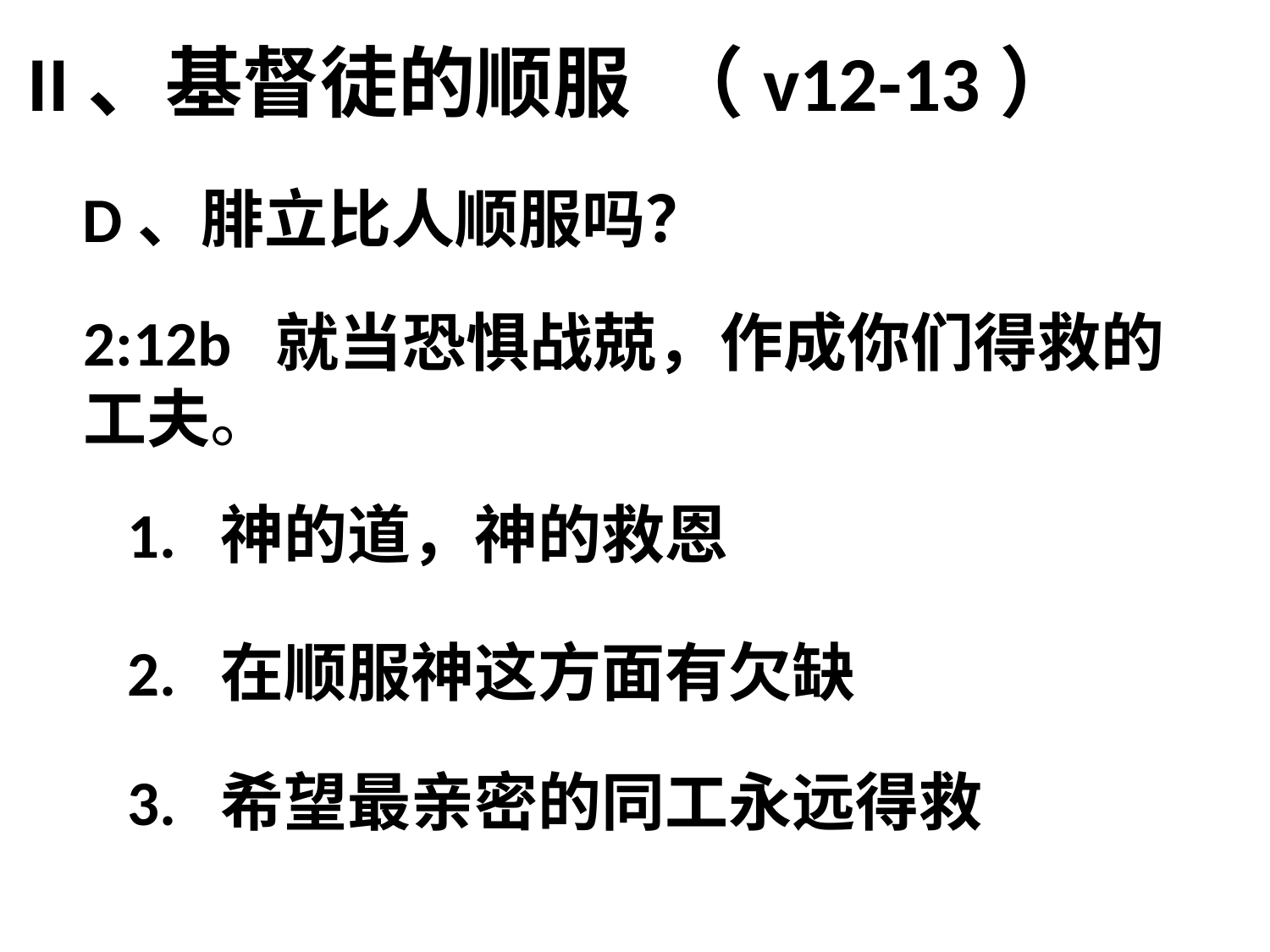

# II、基督徒的顺服  （v12-13）
D、腓立比人顺服吗？
2:12b  就当恐惧战兢，作成你们得救的工夫。
1.  神的道，神的救恩
2.  在顺服神这方面有欠缺
3.  希望最亲密的同工永远得救